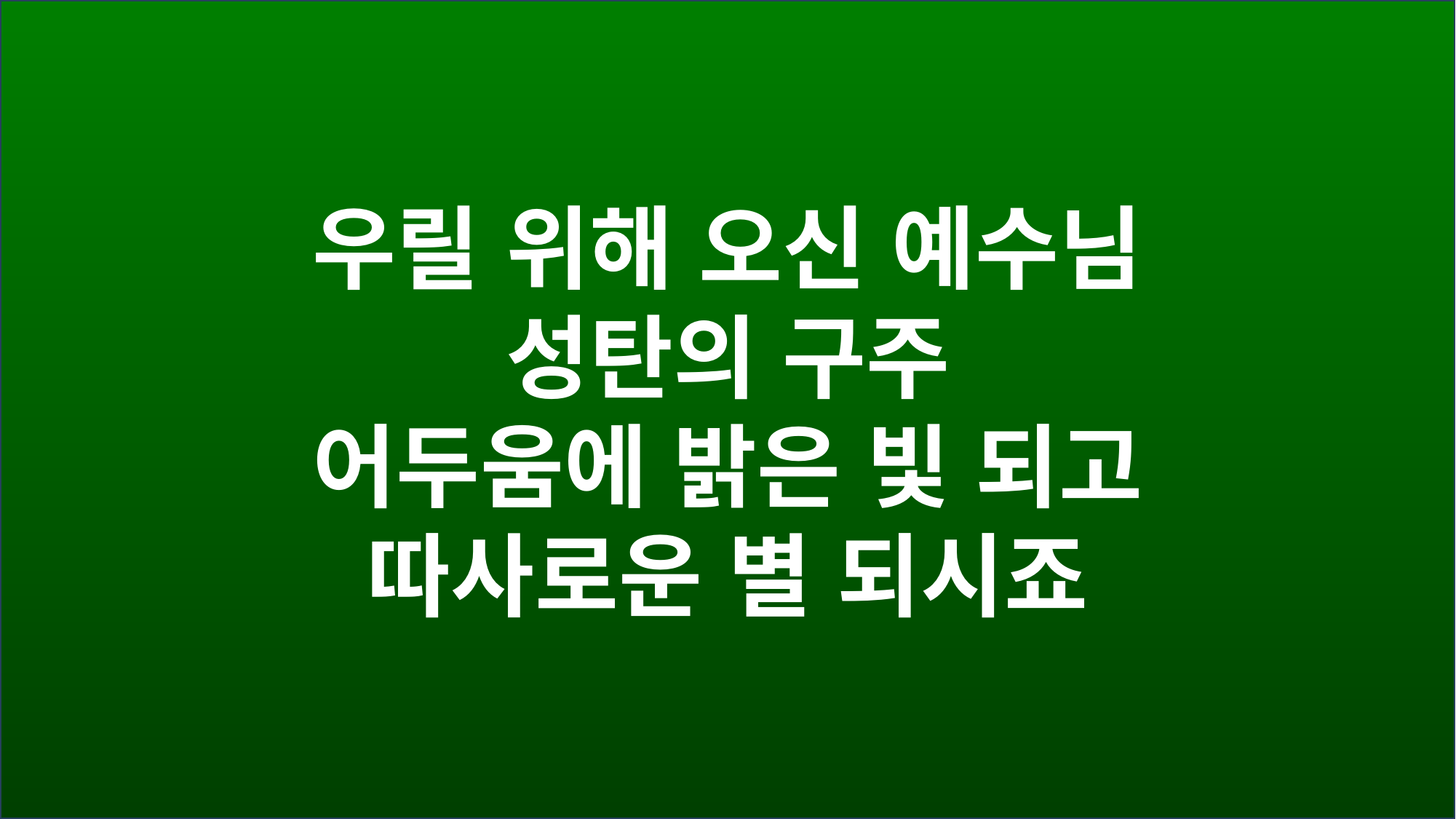

우릴 위해 오신 예수님
성탄의 구주
어두움에 밝은 빛 되고
따사로운 별 되시죠
#
찬양해요~

찬양해요~